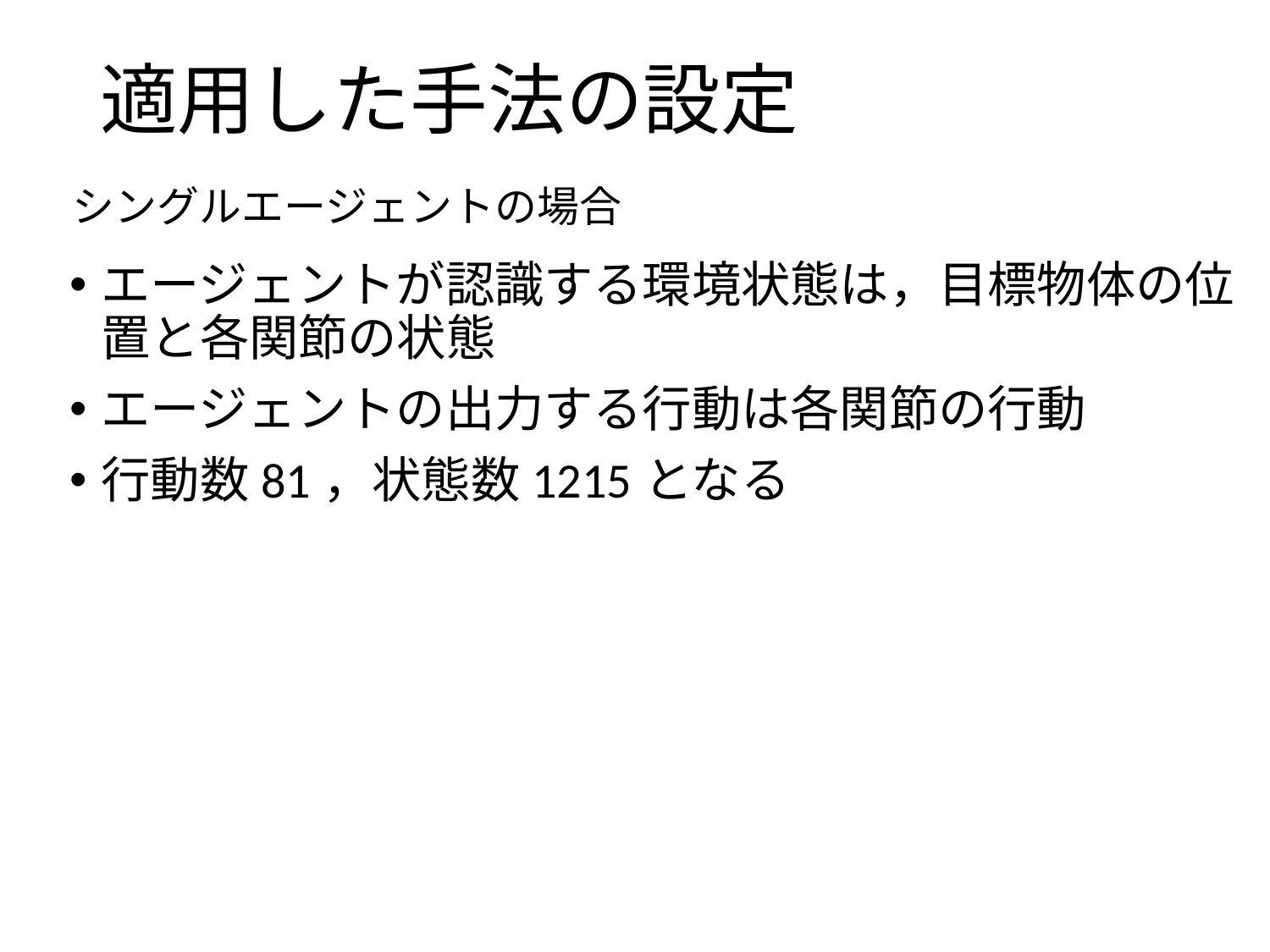

# 適用した手法の設定
シングルエージェントの場合
エージェントが認識する環境状態は，目標物体の位置と各関節の状態
エージェントの出力する行動は各関節の行動
行動数81，状態数1215となる